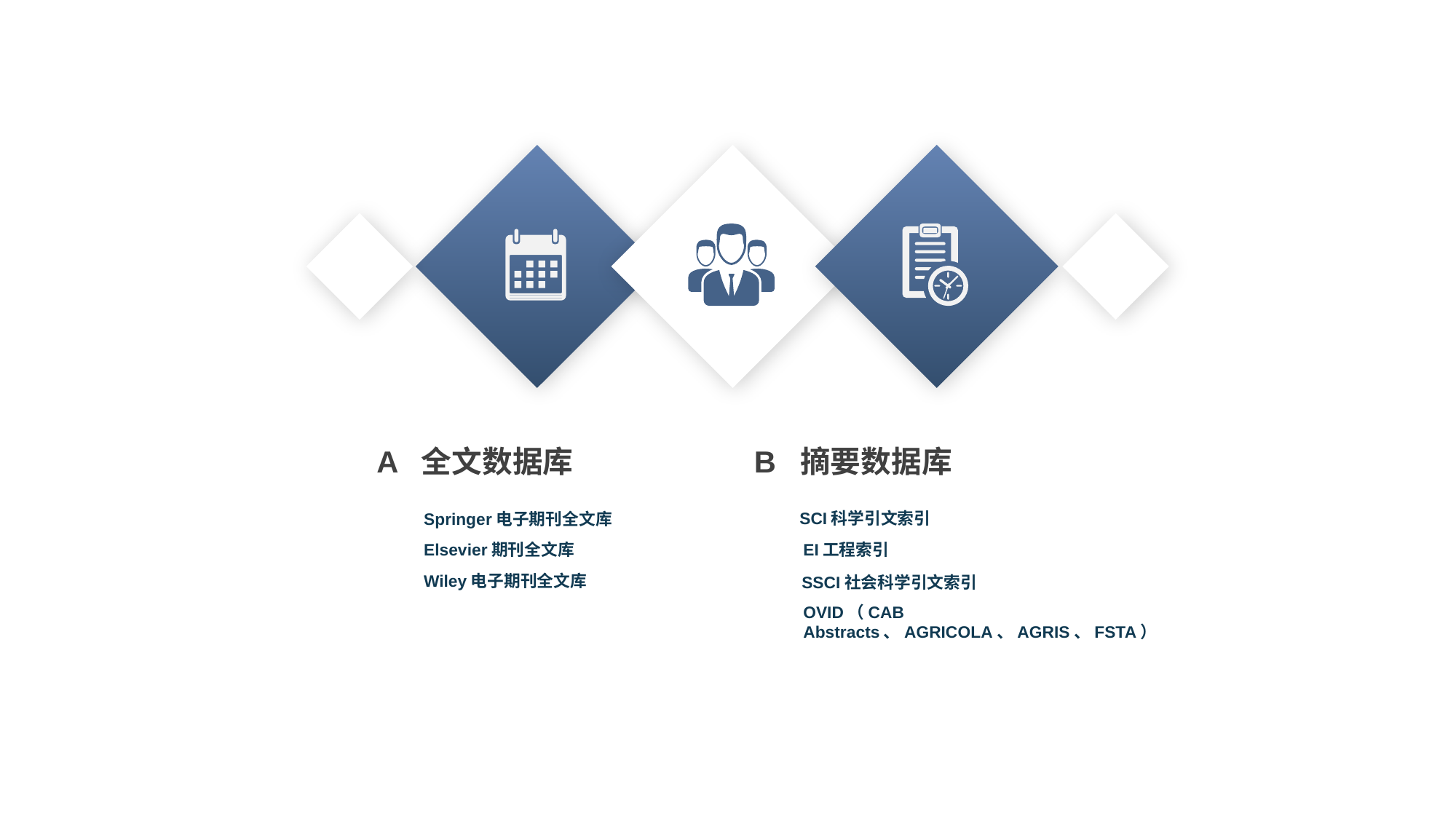

A  全文数据库
B  摘要数据库
Springer电子期刊全文库
SCI科学引文索引
Elsevier期刊全文库
EI工程索引
Wiley电子期刊全文库
SSCI社会科学引文索引
OVID（CAB Abstracts、AGRICOLA、AGRIS、FSTA）